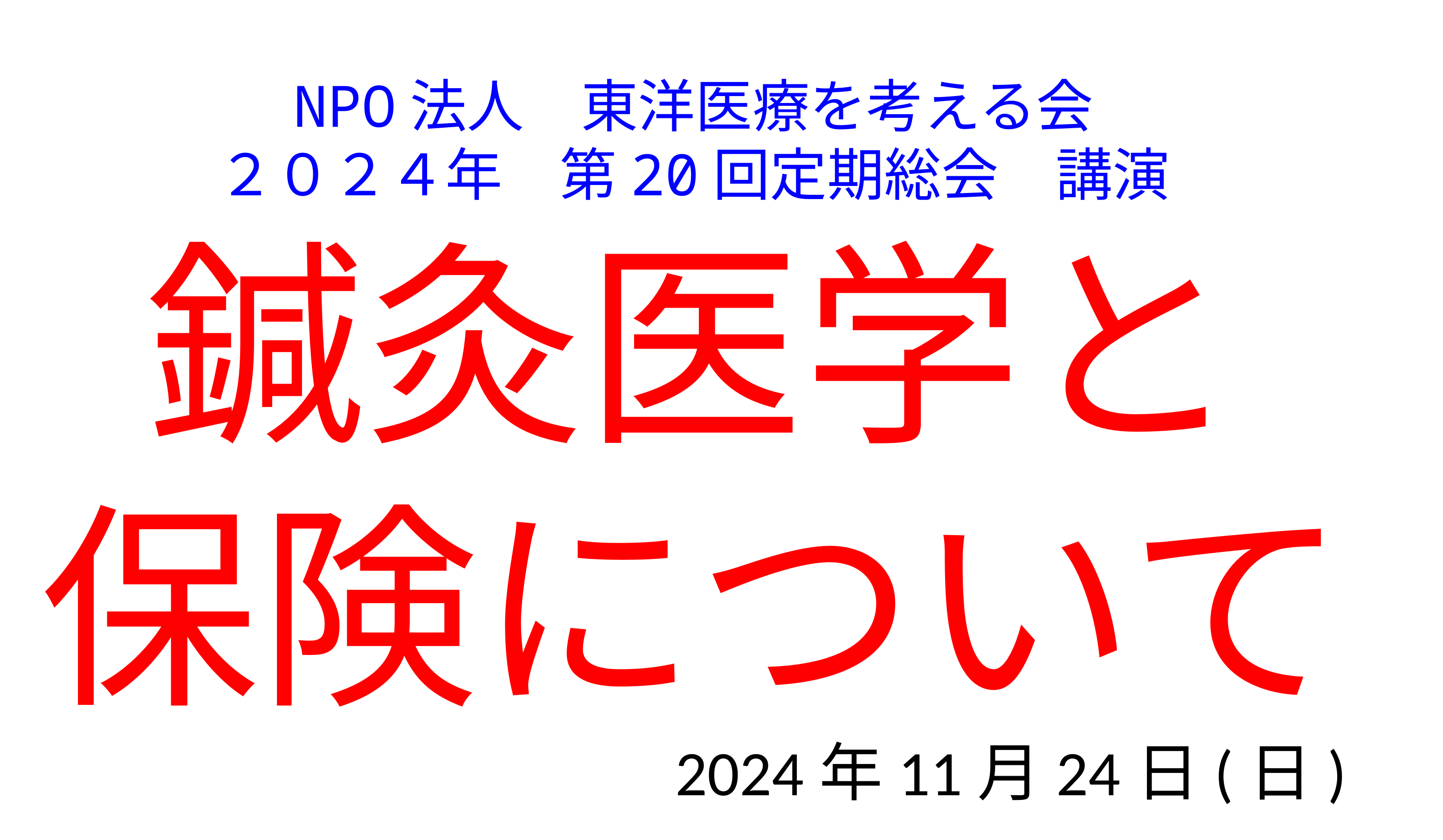

NPO法人　東洋医療を考える会
２０２４年　第20回定期総会　講演
鍼灸医学と
保険について
2024年11月24日(日)